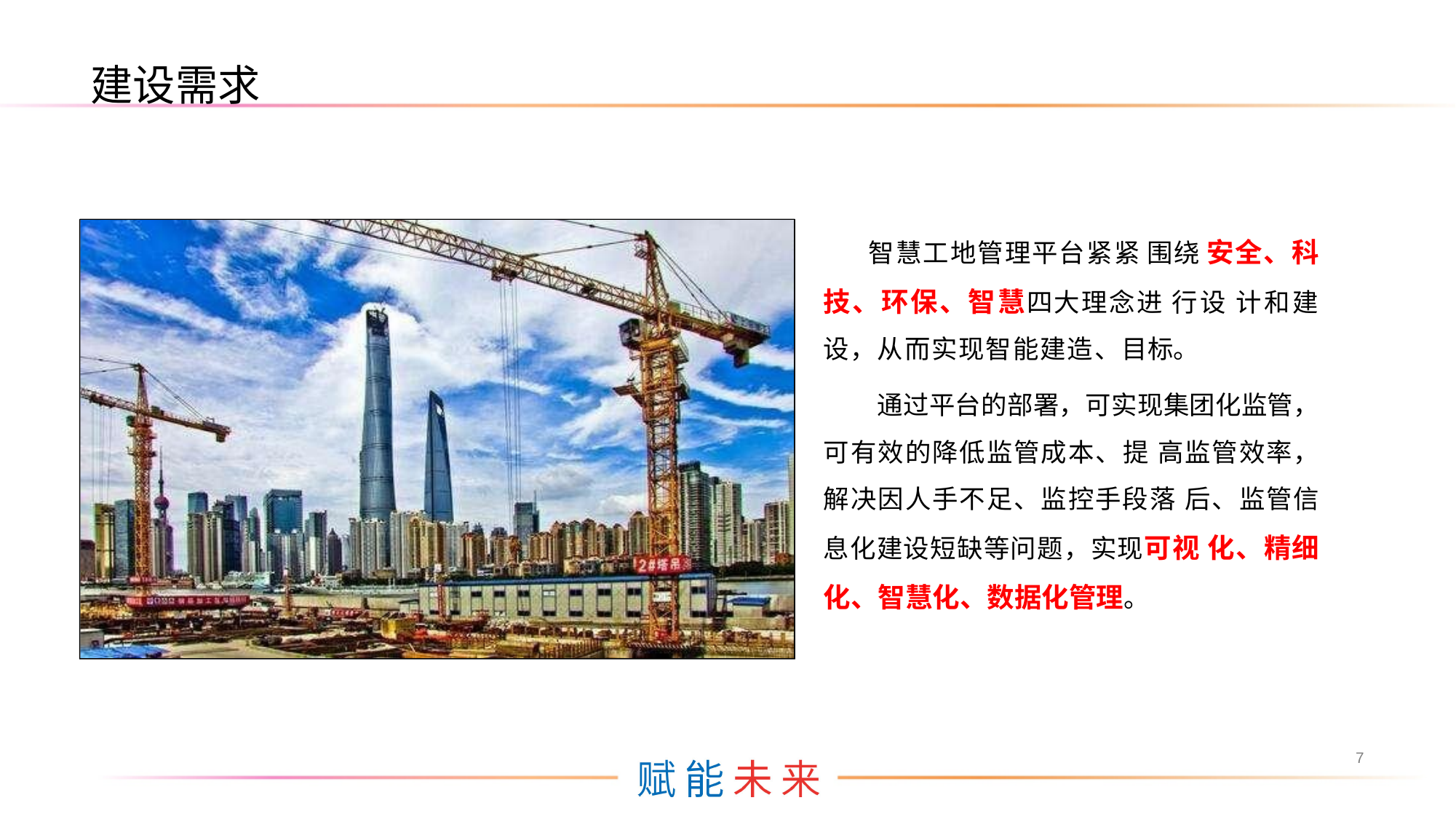

建设需求
智慧工地管理平台紧紧 围绕 安全、科技、环保、智慧四大理念进 行设 计和建设，从而实现智能建造、目标。
通过平台的部署，可实现集团化监管，可有效的降低监管成本、提 高监管效率，解决因人手不足、监控手段落 后、监管信息化建设短缺等问题，实现可视 化、精细化、智慧化、数据化管理。

建设目标

7